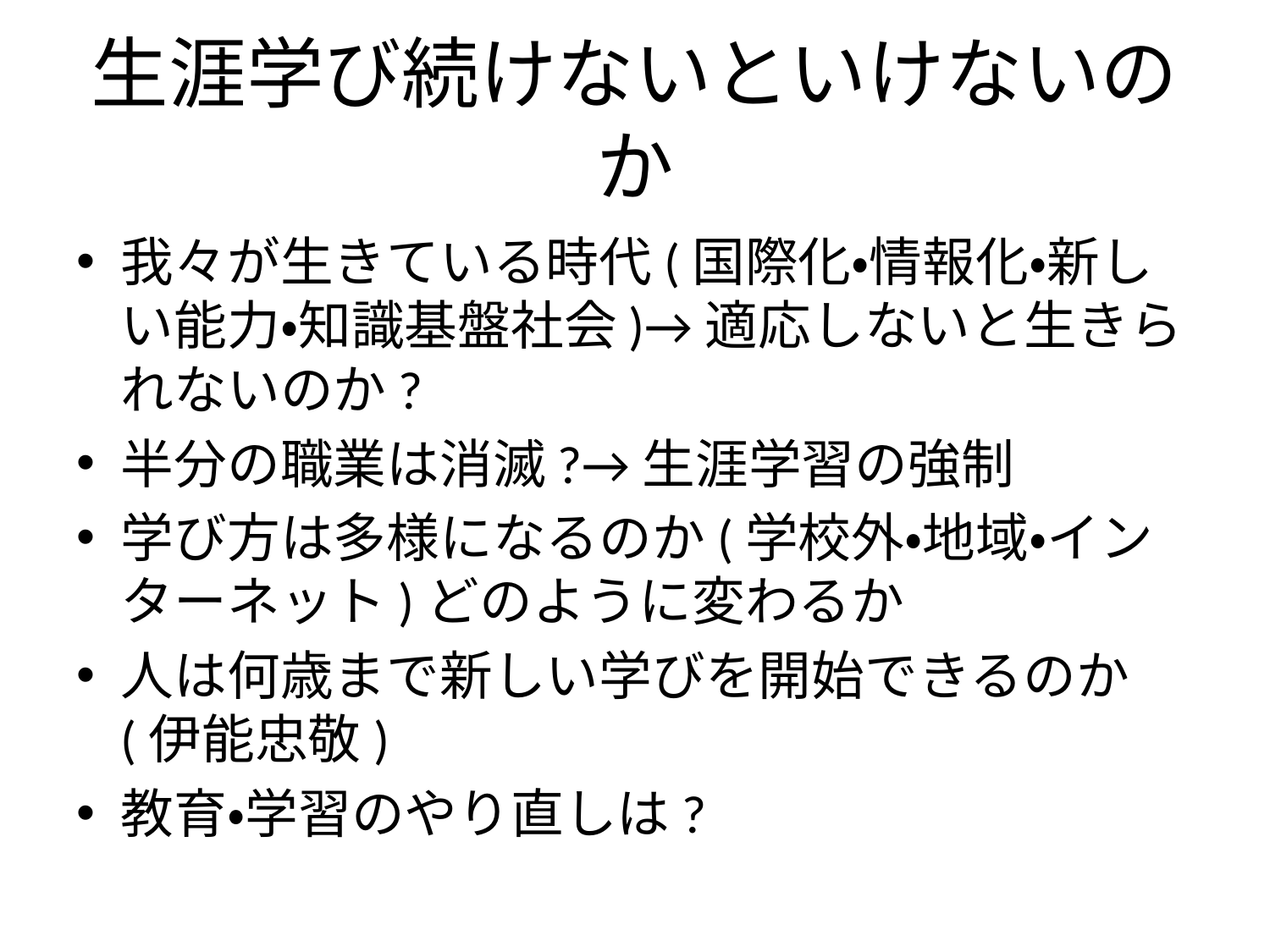

# 生涯学び続けないといけないのか
我々が生きている時代(国際化・情報化・新しい能力・知識基盤社会)→適応しないと生きられないのか?
半分の職業は消滅?→生涯学習の強制
学び方は多様になるのか(学校外・地域・インターネット)どのように変わるか
人は何歳まで新しい学びを開始できるのか(伊能忠敬)
教育・学習のやり直しは?